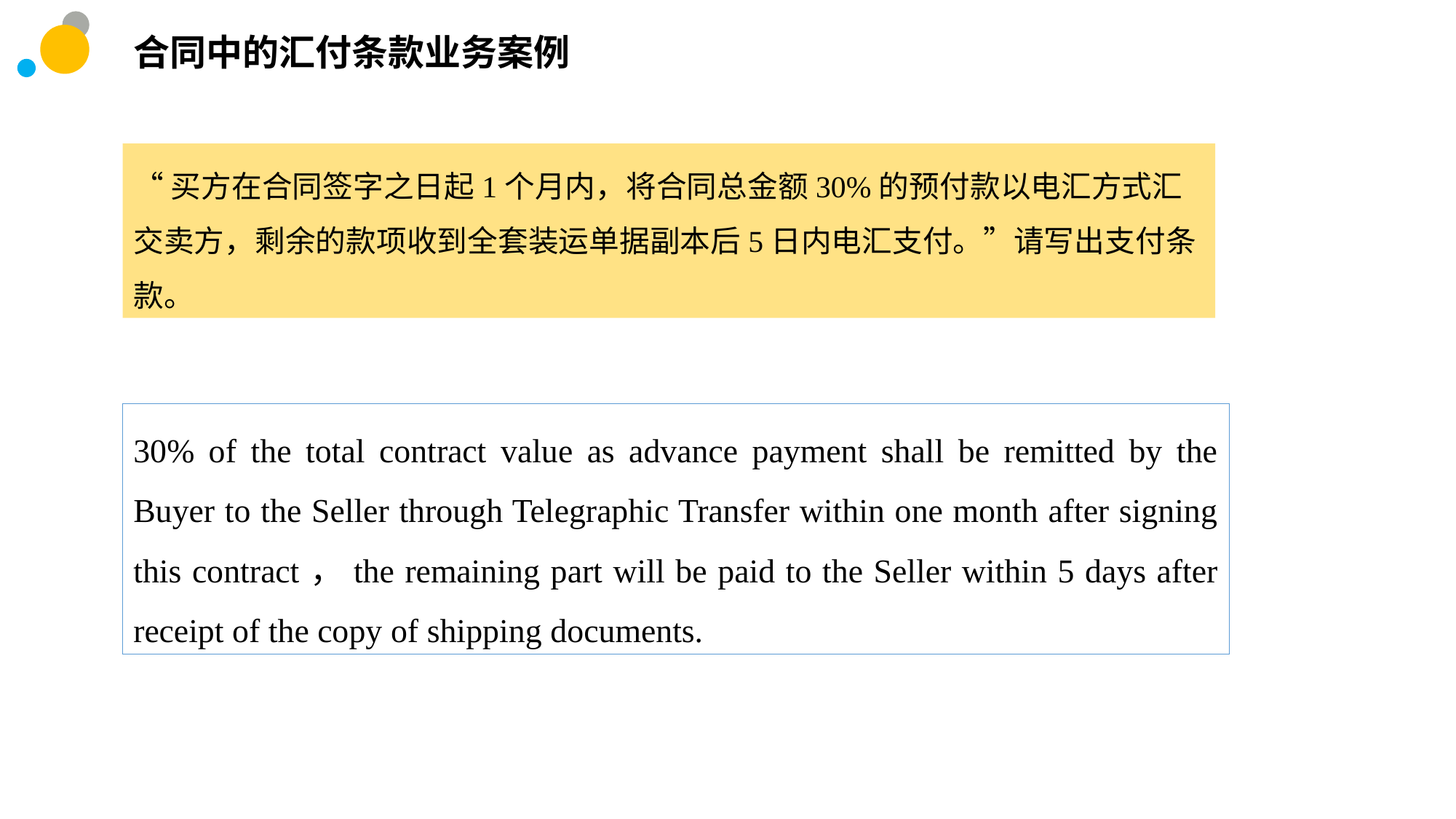

合同中的汇付条款业务案例
“买方在合同签字之日起1个月内，将合同总金额30%的预付款以电汇方式汇交卖方，剩余的款项收到全套装运单据副本后5日内电汇支付。”请写出支付条款。
30% of the total contract value as advance payment shall be remitted by the Buyer to the Seller through Telegraphic Transfer within one month after signing this contract，the remaining part will be paid to the Seller within 5 days after receipt of the copy of shipping documents.